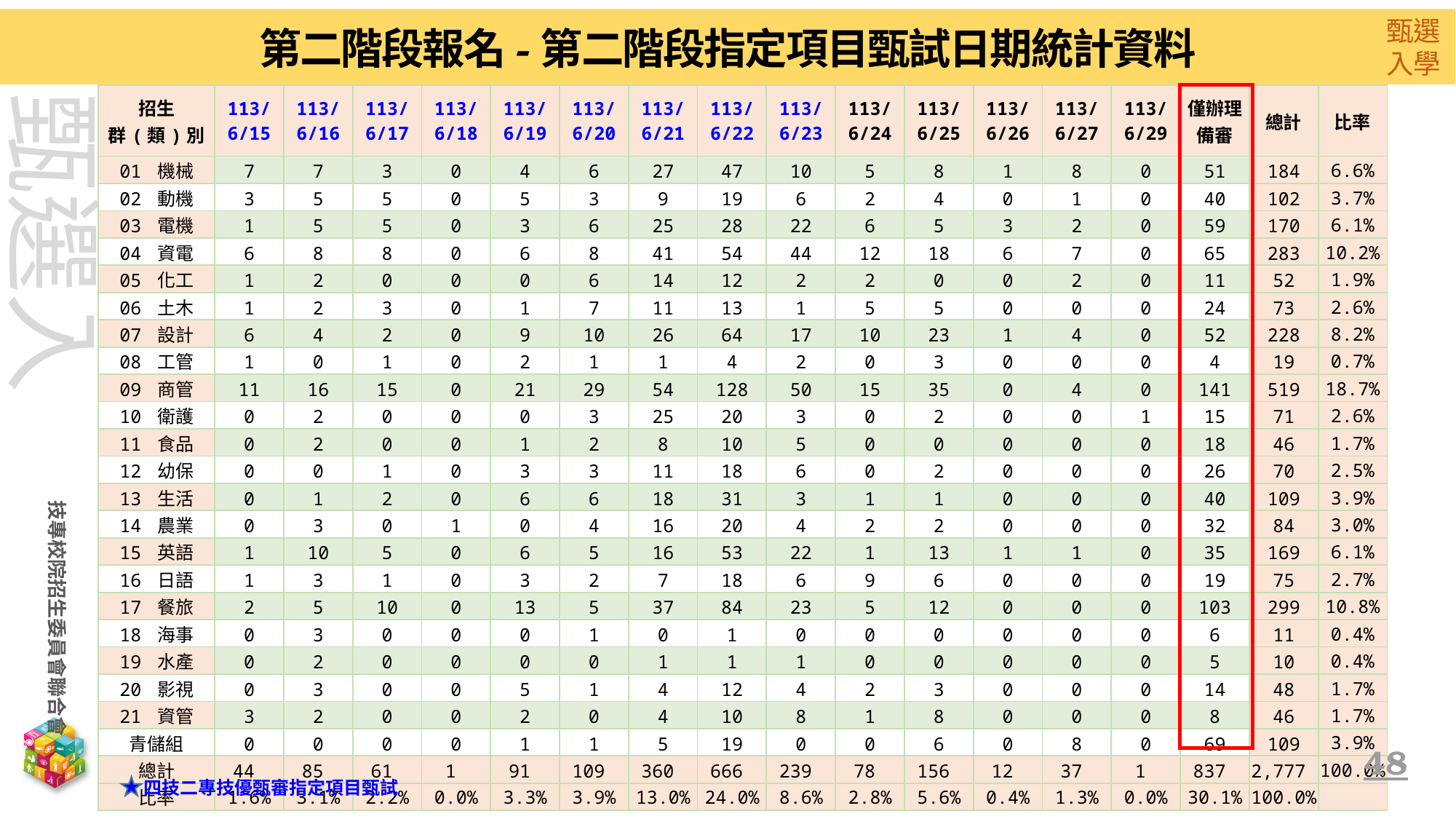

第二階段報名-第二階段指定項目甄試日期統計資料
| 招生 群(類)別 | 113/ 6/15 | 113/ 6/16 | 113/ 6/17 | 113/ 6/18 | 113/ 6/19 | 113/ 6/20 | 113/ 6/21 | 113/ 6/22 | 113/ 6/23 | 113/ 6/24 | 113/ 6/25 | 113/ 6/26 | 113/ 6/27 | 113/ 6/29 | 僅辦理 備審 | 總計 | 比率 |
| --- | --- | --- | --- | --- | --- | --- | --- | --- | --- | --- | --- | --- | --- | --- | --- | --- | --- |
| 01 機械 | 7 | 7 | 3 | 0 | 4 | 6 | 27 | 47 | 10 | 5 | 8 | 1 | 8 | 0 | 51 | 184 | 6.6% |
| 02 動機 | 3 | 5 | 5 | 0 | 5 | 3 | 9 | 19 | 6 | 2 | 4 | 0 | 1 | 0 | 40 | 102 | 3.7% |
| 03 電機 | 1 | 5 | 5 | 0 | 3 | 6 | 25 | 28 | 22 | 6 | 5 | 3 | 2 | 0 | 59 | 170 | 6.1% |
| 04 資電 | 6 | 8 | 8 | 0 | 6 | 8 | 41 | 54 | 44 | 12 | 18 | 6 | 7 | 0 | 65 | 283 | 10.2% |
| 05 化工 | 1 | 2 | 0 | 0 | 0 | 6 | 14 | 12 | 2 | 2 | 0 | 0 | 2 | 0 | 11 | 52 | 1.9% |
| 06 土木 | 1 | 2 | 3 | 0 | 1 | 7 | 11 | 13 | 1 | 5 | 5 | 0 | 0 | 0 | 24 | 73 | 2.6% |
| 07 設計 | 6 | 4 | 2 | 0 | 9 | 10 | 26 | 64 | 17 | 10 | 23 | 1 | 4 | 0 | 52 | 228 | 8.2% |
| 08 工管 | 1 | 0 | 1 | 0 | 2 | 1 | 1 | 4 | 2 | 0 | 3 | 0 | 0 | 0 | 4 | 19 | 0.7% |
| 09 商管 | 11 | 16 | 15 | 0 | 21 | 29 | 54 | 128 | 50 | 15 | 35 | 0 | 4 | 0 | 141 | 519 | 18.7% |
| 10 衛護 | 0 | 2 | 0 | 0 | 0 | 3 | 25 | 20 | 3 | 0 | 2 | 0 | 0 | 1 | 15 | 71 | 2.6% |
| 11 食品 | 0 | 2 | 0 | 0 | 1 | 2 | 8 | 10 | 5 | 0 | 0 | 0 | 0 | 0 | 18 | 46 | 1.7% |
| 12 幼保 | 0 | 0 | 1 | 0 | 3 | 3 | 11 | 18 | 6 | 0 | 2 | 0 | 0 | 0 | 26 | 70 | 2.5% |
| 13 生活 | 0 | 1 | 2 | 0 | 6 | 6 | 18 | 31 | 3 | 1 | 1 | 0 | 0 | 0 | 40 | 109 | 3.9% |
| 14 農業 | 0 | 3 | 0 | 1 | 0 | 4 | 16 | 20 | 4 | 2 | 2 | 0 | 0 | 0 | 32 | 84 | 3.0% |
| 15 英語 | 1 | 10 | 5 | 0 | 6 | 5 | 16 | 53 | 22 | 1 | 13 | 1 | 1 | 0 | 35 | 169 | 6.1% |
| 16 日語 | 1 | 3 | 1 | 0 | 3 | 2 | 7 | 18 | 6 | 9 | 6 | 0 | 0 | 0 | 19 | 75 | 2.7% |
| 17 餐旅 | 2 | 5 | 10 | 0 | 13 | 5 | 37 | 84 | 23 | 5 | 12 | 0 | 0 | 0 | 103 | 299 | 10.8% |
| 18 海事 | 0 | 3 | 0 | 0 | 0 | 1 | 0 | 1 | 0 | 0 | 0 | 0 | 0 | 0 | 6 | 11 | 0.4% |
| 19 水產 | 0 | 2 | 0 | 0 | 0 | 0 | 1 | 1 | 1 | 0 | 0 | 0 | 0 | 0 | 5 | 10 | 0.4% |
| 20 影視 | 0 | 3 | 0 | 0 | 5 | 1 | 4 | 12 | 4 | 2 | 3 | 0 | 0 | 0 | 14 | 48 | 1.7% |
| 21 資管 | 3 | 2 | 0 | 0 | 2 | 0 | 4 | 10 | 8 | 1 | 8 | 0 | 0 | 0 | 8 | 46 | 1.7% |
| 青儲組 | 0 | 0 | 0 | 0 | 1 | 1 | 5 | 19 | 0 | 0 | 6 | 0 | 8 | 0 | 69 | 109 | 3.9% |
| 總計 | 44 | 85 | 61 | 1 | 91 | 109 | 360 | 666 | 239 | 78 | 156 | 12 | 37 | 1 | 837 | 2,777 | 100.0% |
| 比率 | 1.6% | 3.1% | 2.2% | 0.0% | 3.3% | 3.9% | 13.0% | 24.0% | 8.6% | 2.8% | 5.6% | 0.4% | 1.3% | 0.0% | 30.1% | 100.0% |  |

48
四技二專技優甄審指定項目甄試